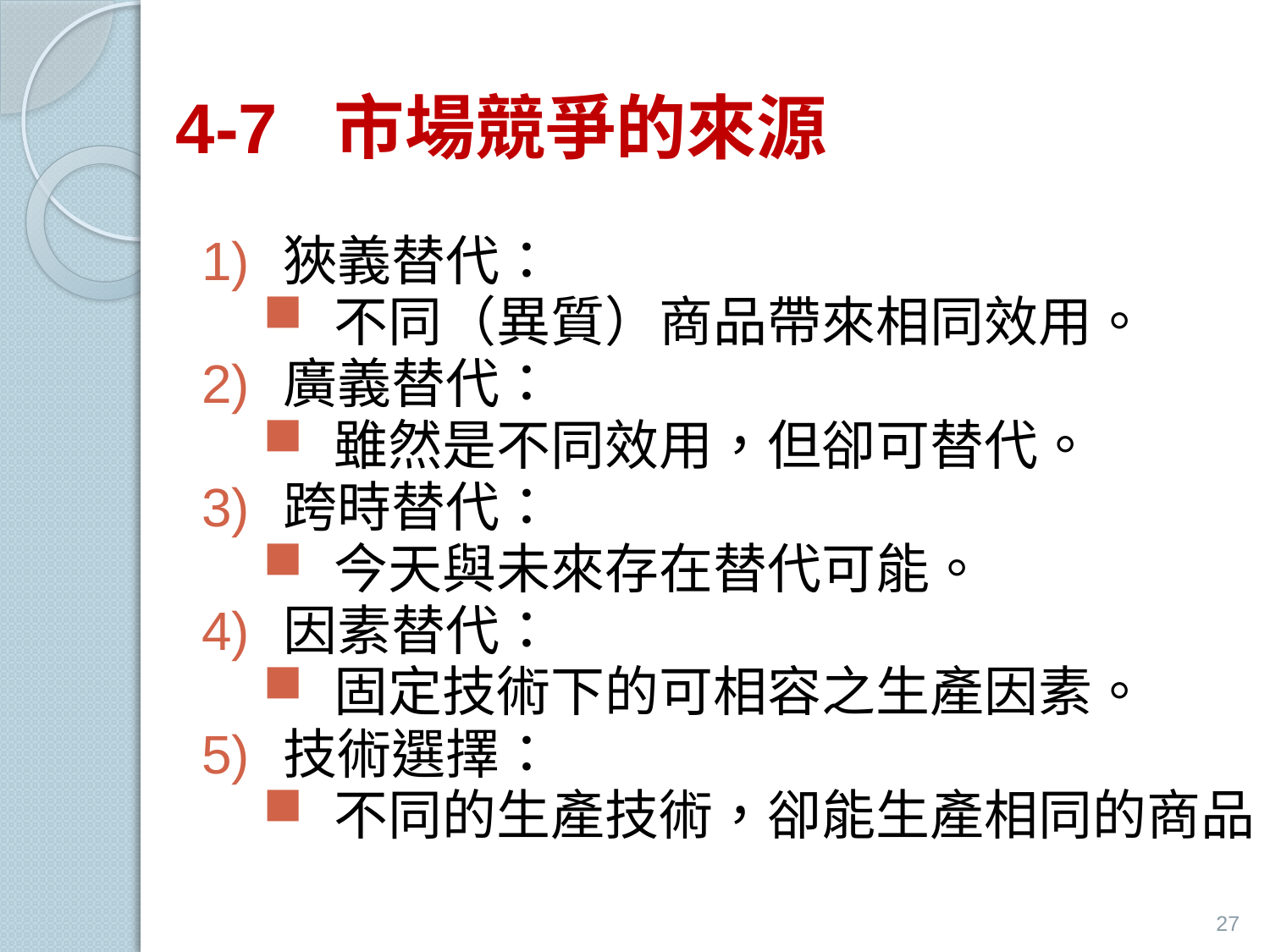

# 4-7  市場競爭的來源
狹義替代：
不同（異質）商品帶來相同效用。
廣義替代：
雖然是不同效用，但卻可替代。
跨時替代：
今天與未來存在替代可能。
因素替代：
固定技術下的可相容之生產因素。
技術選擇：
不同的生產技術，卻能生產相同的商品。
27